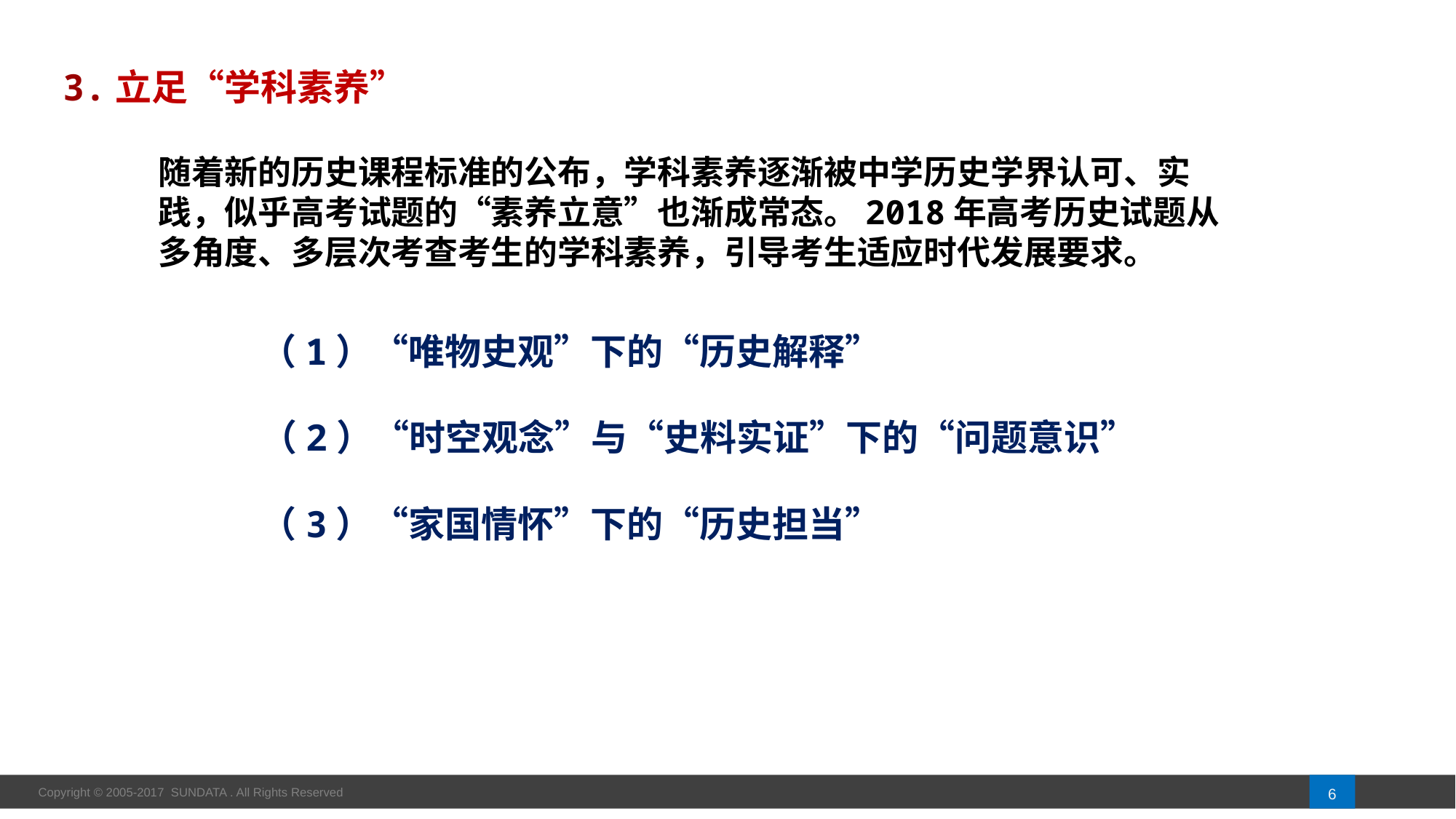

3.立足“学科素养”
随着新的历史课程标准的公布，学科素养逐渐被中学历史学界认可、实践，似乎高考试题的“素养立意”也渐成常态。2018年高考历史试题从多角度、多层次考查考生的学科素养，引导考生适应时代发展要求。
（1）“唯物史观”下的“历史解释”
（2）“时空观念”与“史料实证”下的“问题意识”
（3）“家国情怀”下的“历史担当”